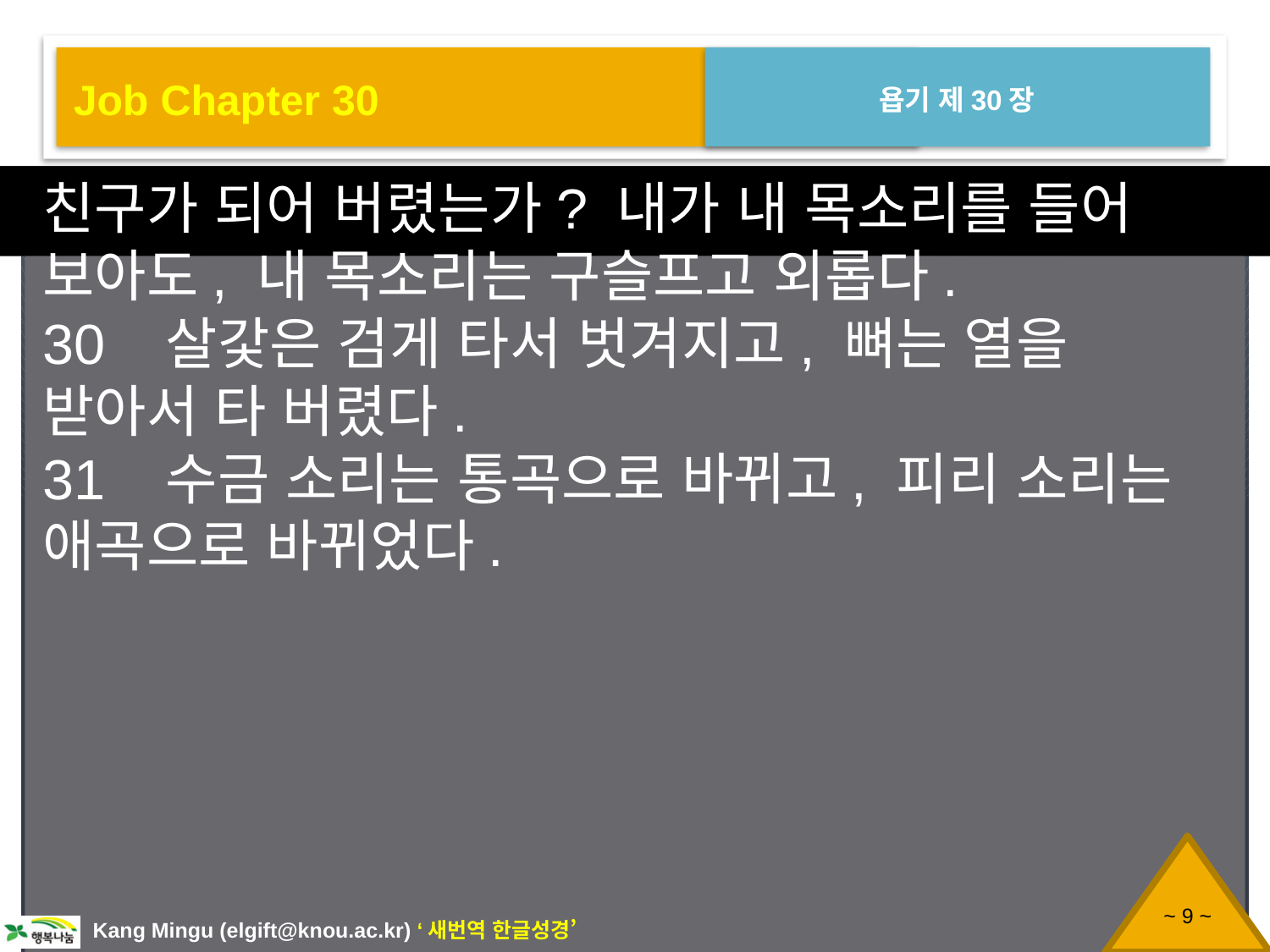

Job Chapter 30
욥기 제30장
친구가 되어 버렸는가? 내가 내 목소리를 들어 보아도, 내 목소리는 구슬프고 외롭다.
30   살갗은 검게 타서 벗겨지고, 뼈는 열을 받아서 타 버렸다.
31   수금 소리는 통곡으로 바뀌고, 피리 소리는 애곡으로 바뀌었다.